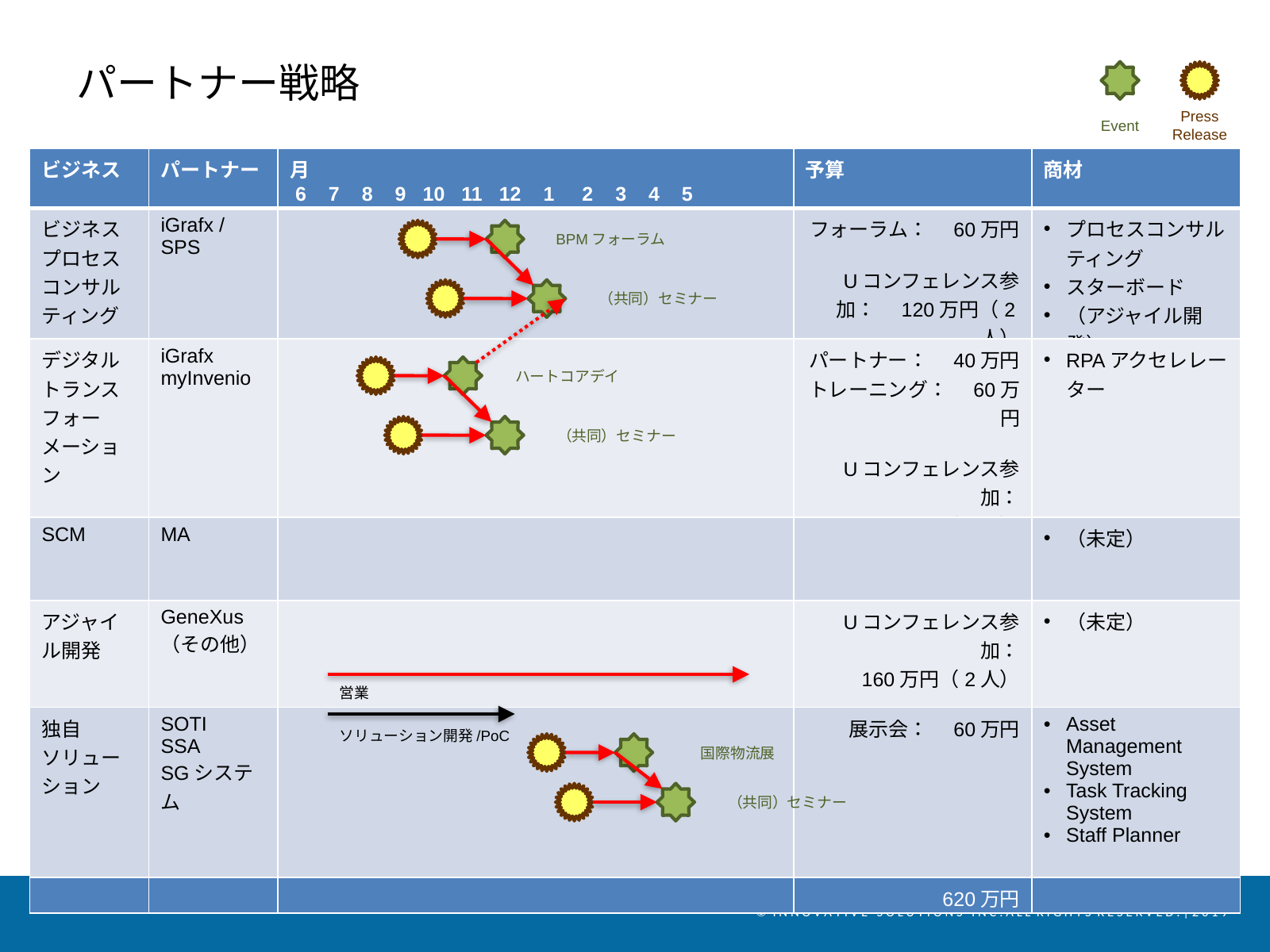

パートナー戦略

Press
Release

Event
| ビジネス | パートナー | 月 6 7 8 9 10 11 12 1 2 3 4 5 | 予算 | 商材 |
| --- | --- | --- | --- | --- |
| ビジネスプロセスコンサルティング | iGrafx / SPS |  | フォーラム：　60万円 Uコンフェレンス参加：　120万円（2人） | プロセスコンサルティング スターボード （アジャイル開発） |
| デジタル トランスフォーメーション | iGrafx myInvenio |  | パートナー：　40万円 トレーニング：　60万円 Uコンフェレンス参加： 120万円（2人） | RPAアクセレレーター |
| SCM | MA |  |  | （未定） |
| アジャイル開発 | GeneXus （その他） |  | Uコンフェレンス参加： 160万円（2人） | （未定） |
| 独自 ソリューション | SOTI SSA SGシステム |  | 展示会：　60万円 | Asset Management System Task Tracking System Staff Planner |
|  |  |  | 620万円 |  |

　　　　　　　　　　　　　　BPMフォーラム

　　　　　　　　　　　　　　　（共同）セミナー

　　　　　　　　　　　　　　ハートコアデイ

　　　　　　　　　　　　　　　（共同）セミナー
営業
ソリューション開発/PoC

　　　　　　　　　　　　　　国際物流展

　　　　　　　　　　　　　　　（共同）セミナー

©  I N N O V A T I V E   S O L U T I O N S   I N C . A L L  R I G H T S  R E S E R V E D . | 2 0 1 9